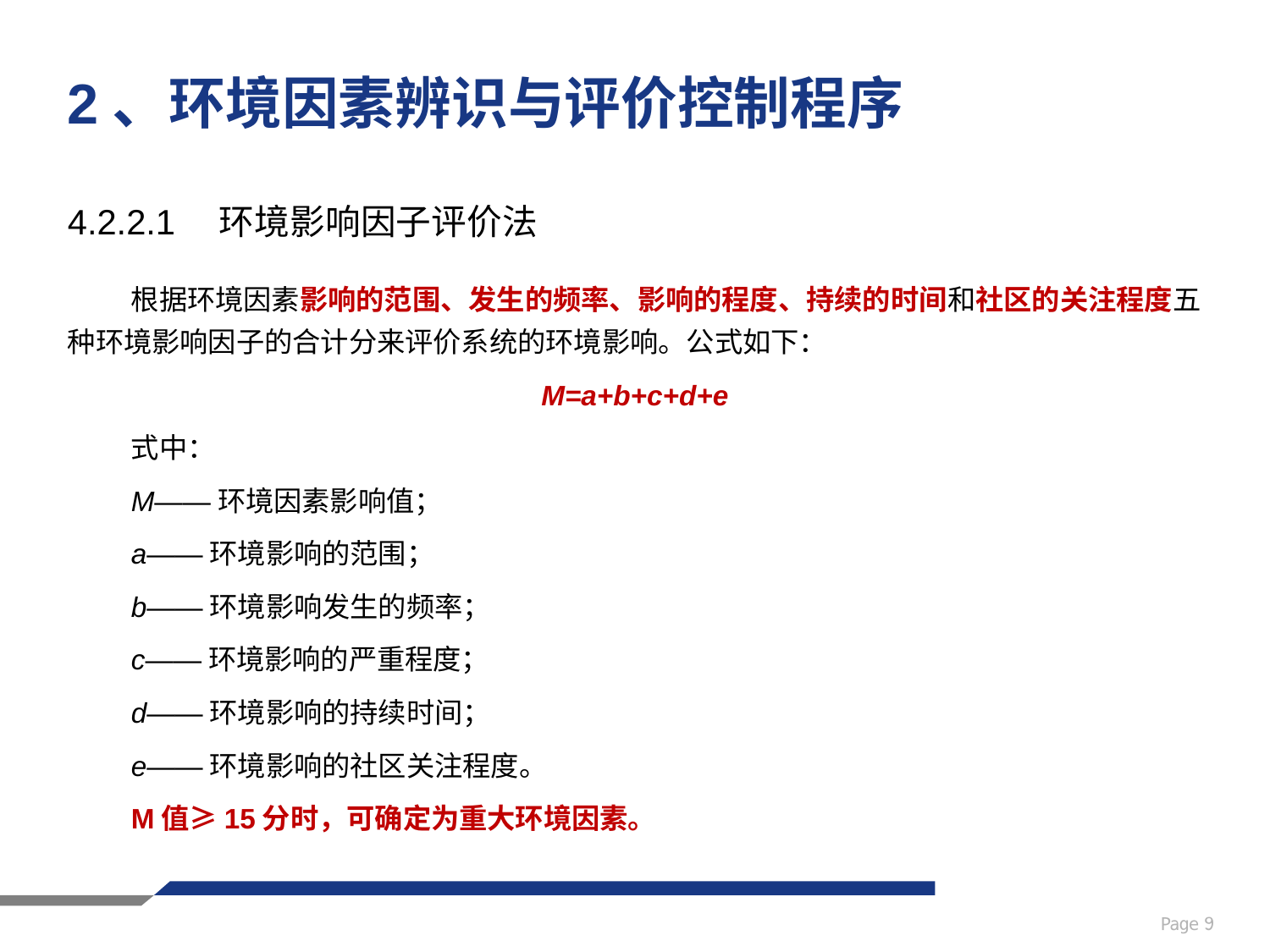

# 2、环境因素辨识与评价控制程序
4.2.2.1　环境影响因子评价法
根据环境因素影响的范围、发生的频率、影响的程度、持续的时间和社区的关注程度五种环境影响因子的合计分来评价系统的环境影响。公式如下：
M=a+b+c+d+e
式中：
M——环境因素影响值；
a——环境影响的范围；
b——环境影响发生的频率；
c——环境影响的严重程度；
d——环境影响的持续时间；
e——环境影响的社区关注程度。
M值≥15分时，可确定为重大环境因素。
Page 9